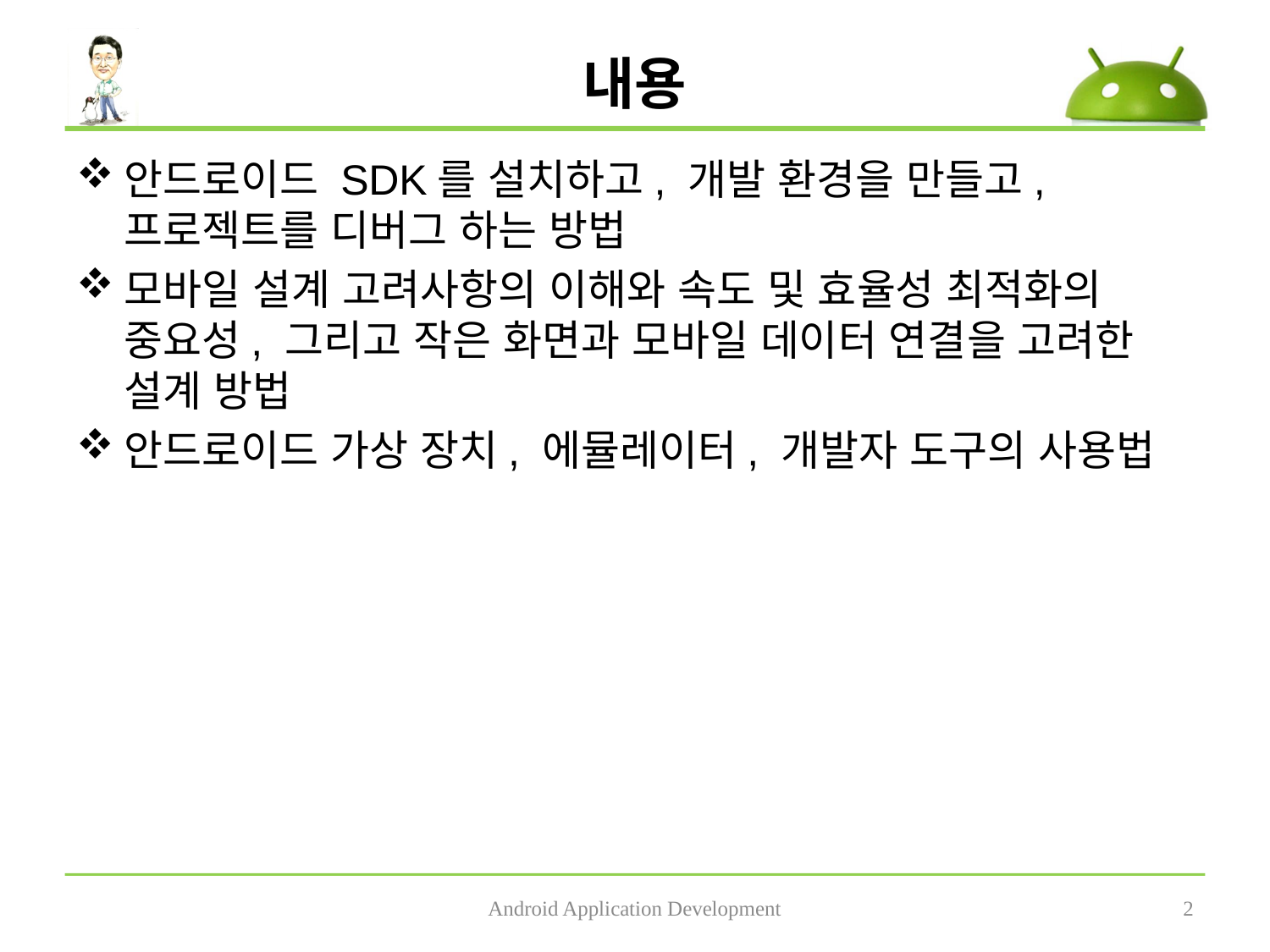

# 내용
안드로이드 SDK를 설치하고, 개발 환경을 만들고, 프로젝트를 디버그 하는 방법
모바일 설계 고려사항의 이해와 속도 및 효율성 최적화의 중요성, 그리고 작은 화면과 모바일 데이터 연결을 고려한 설계 방법
안드로이드 가상 장치, 에뮬레이터, 개발자 도구의 사용법
Android Application Development
2